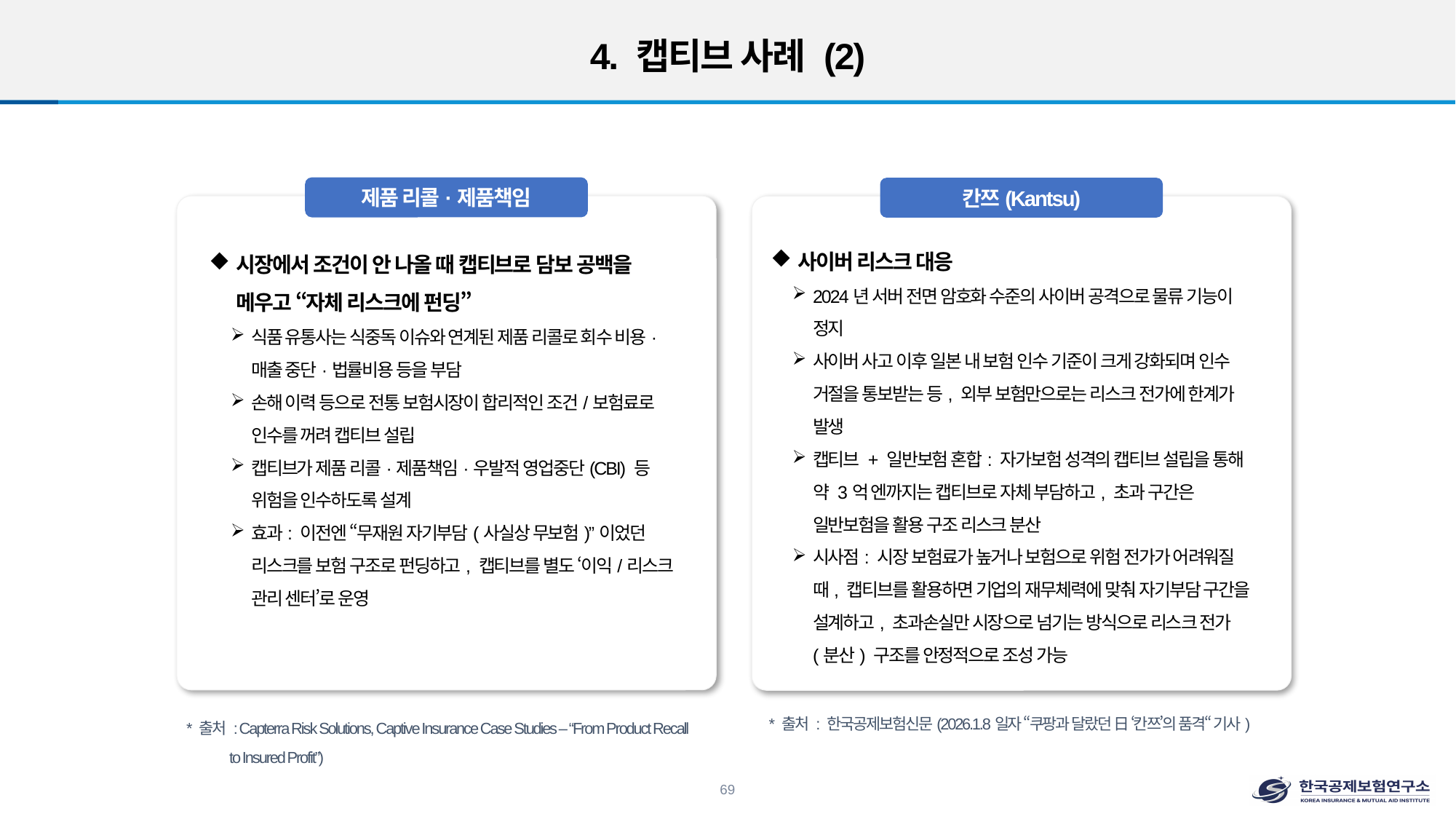

# 4. 캡티브 사례 (2)
제품 리콜·제품책임
칸쯔(Kantsu)

사이버 리스크 대응
2024년 서버 전면 암호화 수준의 사이버 공격으로 물류 기능이 정지
사이버 사고 이후 일본 내 보험 인수 기준이 크게 강화되며 인수 거절을 통보받는 등, 외부 보험만으로는 리스크 전가에 한계가 발생
캡티브 + 일반보험 혼합: 자가보험 성격의 캡티브 설립을 통해 약 3억 엔까지는 캡티브로 자체 부담하고, 초과 구간은 일반보험을 활용 구조 리스크 분산
시사점: 시장 보험료가 높거나 보험으로 위험 전가가 어려워질 때, 캡티브를 활용하면 기업의 재무체력에 맞춰 자기부담 구간을 설계하고, 초과손실만 시장으로 넘기는 방식으로 리스크 전가(분산) 구조를 안정적으로 조성 가능

시장에서 조건이 안 나올 때 캡티브로 담보 공백을 메우고 “자체 리스크에 펀딩”
식품 유통사는 식중독 이슈와 연계된 제품 리콜로 회수 비용·매출 중단·법률비용 등을 부담
손해 이력 등으로 전통 보험시장이 합리적인 조건/보험료로 인수를 꺼려 캡티브 설립
캡티브가 제품 리콜·제품책임·우발적 영업중단(CBI) 등 위험을 인수하도록 설계
효과: 이전엔 “무재원 자기부담(사실상 무보험)”이었던 리스크를 보험 구조로 펀딩하고, 캡티브를 별도 ‘이익/리스크 관리 센터’로 운영
* 출처 : 한국공제보험신문(2026.1.8일자 “쿠팡과 달랐던 日 ‘칸쯔’의 품격“ 기사)
* 출처 : Capterra Risk Solutions, Captive Insurance Case Studies – “From Product Recall to Insured Profit”)
69